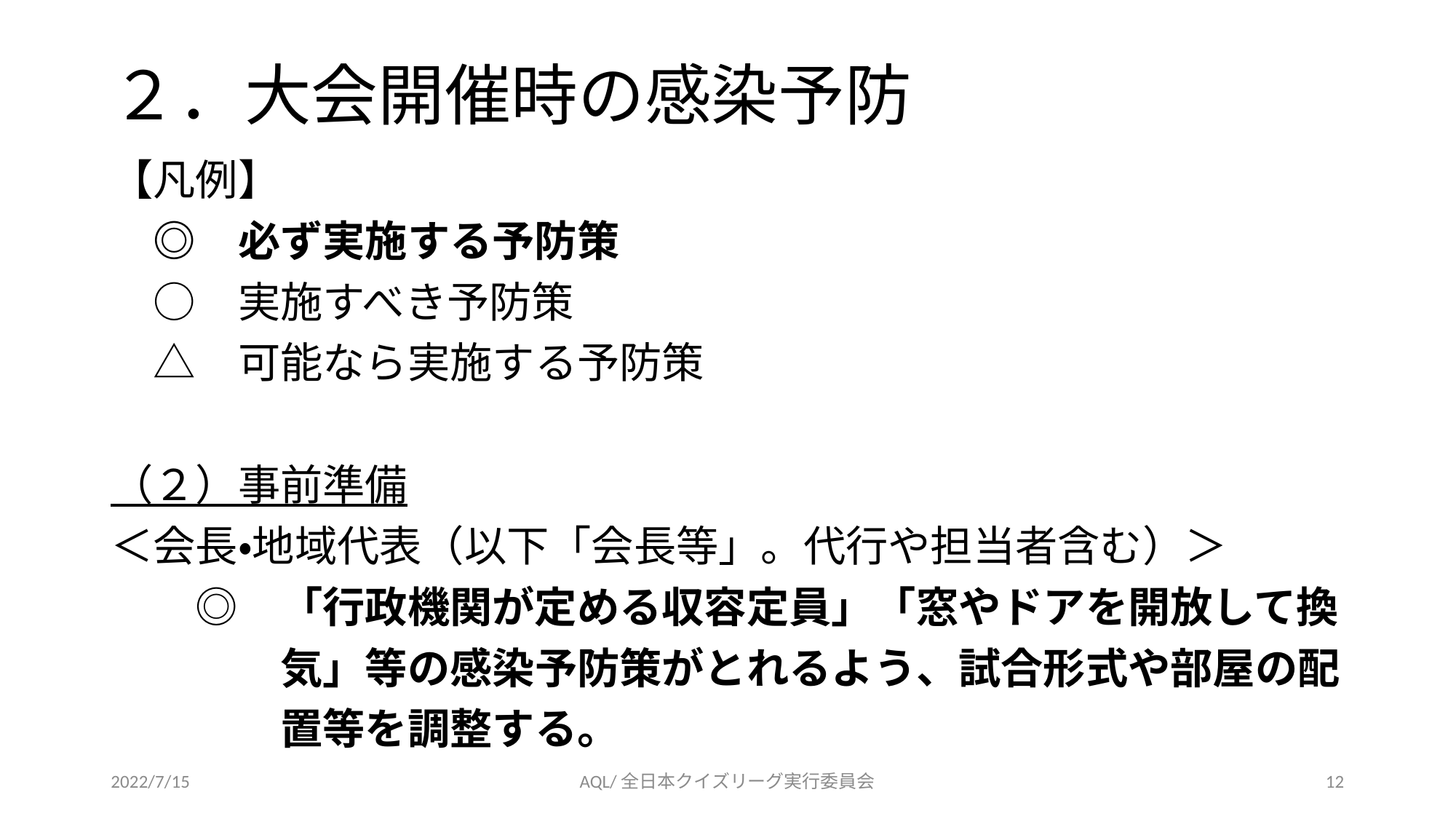

２．大会開催時の感染予防
【凡例】
　◎　必ず実施する予防策
　○　実施すべき予防策
　△　可能なら実施する予防策

（２）事前準備
＜会長・地域代表（以下「会長等」。代行や担当者含む）＞
　　◎　「行政機関が定める収容定員」「窓やドアを開放して換
　　　　気」等の感染予防策がとれるよう、試合形式や部屋の配
　　　　置等を調整する。
2022/7/15
AQL/全日本クイズリーグ実行委員会
12